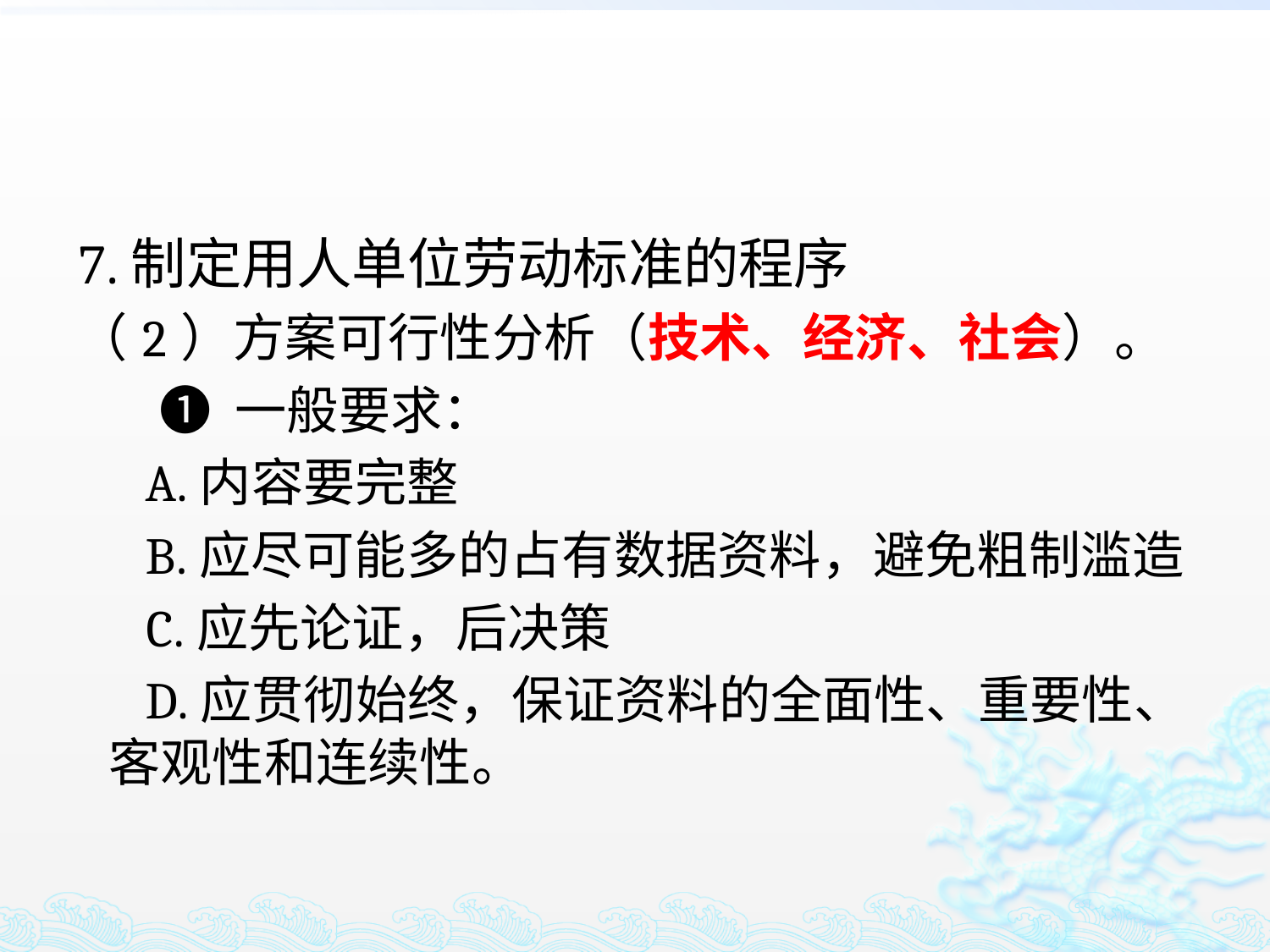

#
7.制定用人单位劳动标准的程序
（2）方案可行性分析（技术、经济、社会）。
  ❶ 一般要求：
      A.内容要完整
      B.应尽可能多的占有数据资料，避免粗制滥造
      C.应先论证，后决策
      D.应贯彻始终，保证资料的全面性、重要性、客观性和连续性。